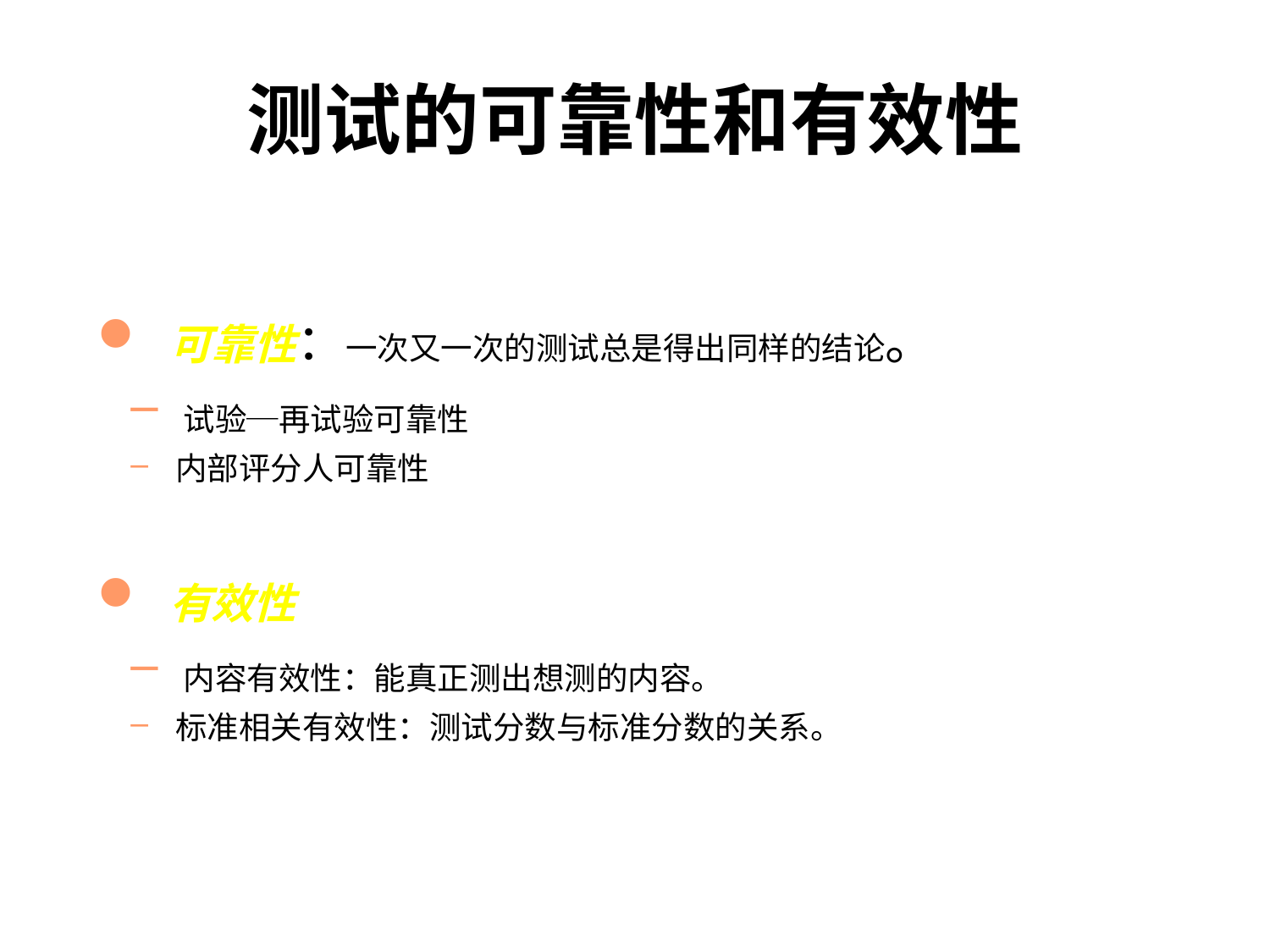

# 测试的可靠性和有效性
 可靠性：一次又一次的测试总是得出同样的结论。
 试验─再试验可靠性
 内部评分人可靠性

 有效性
 内容有效性：能真正测出想测的内容。
 标准相关有效性：测试分数与标准分数的关系。